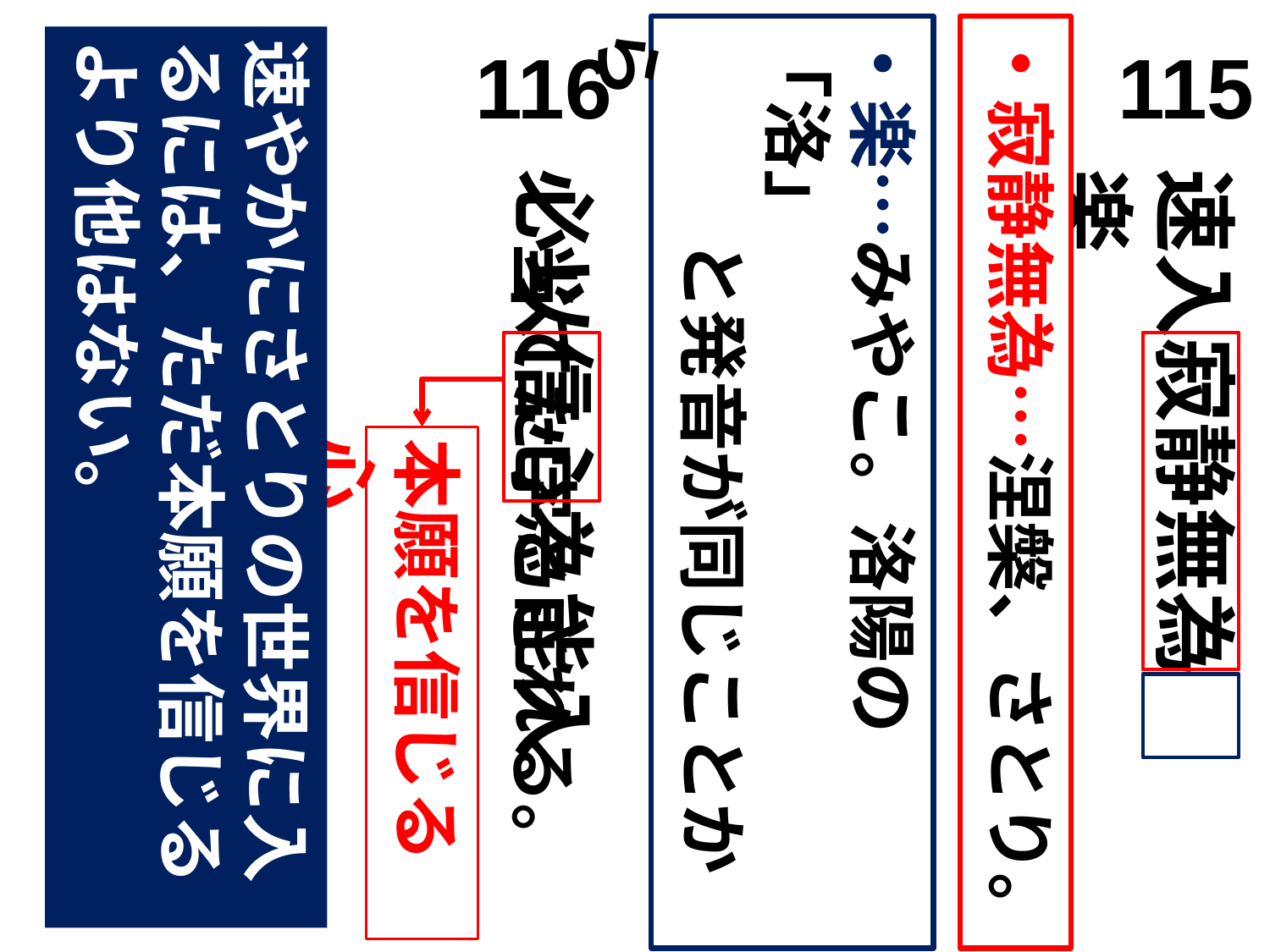

・寂静無為…涅槃、さとり。
・楽…みやこ。洛陽の「洛」
　　　と発音が同じことから
　　　当てた字とされる。
速やかにさとりの世界に入るには、ただ本願を信じるより他はない。
116
115
必以信心為能入
速入寂静無為楽

本願を信じる心